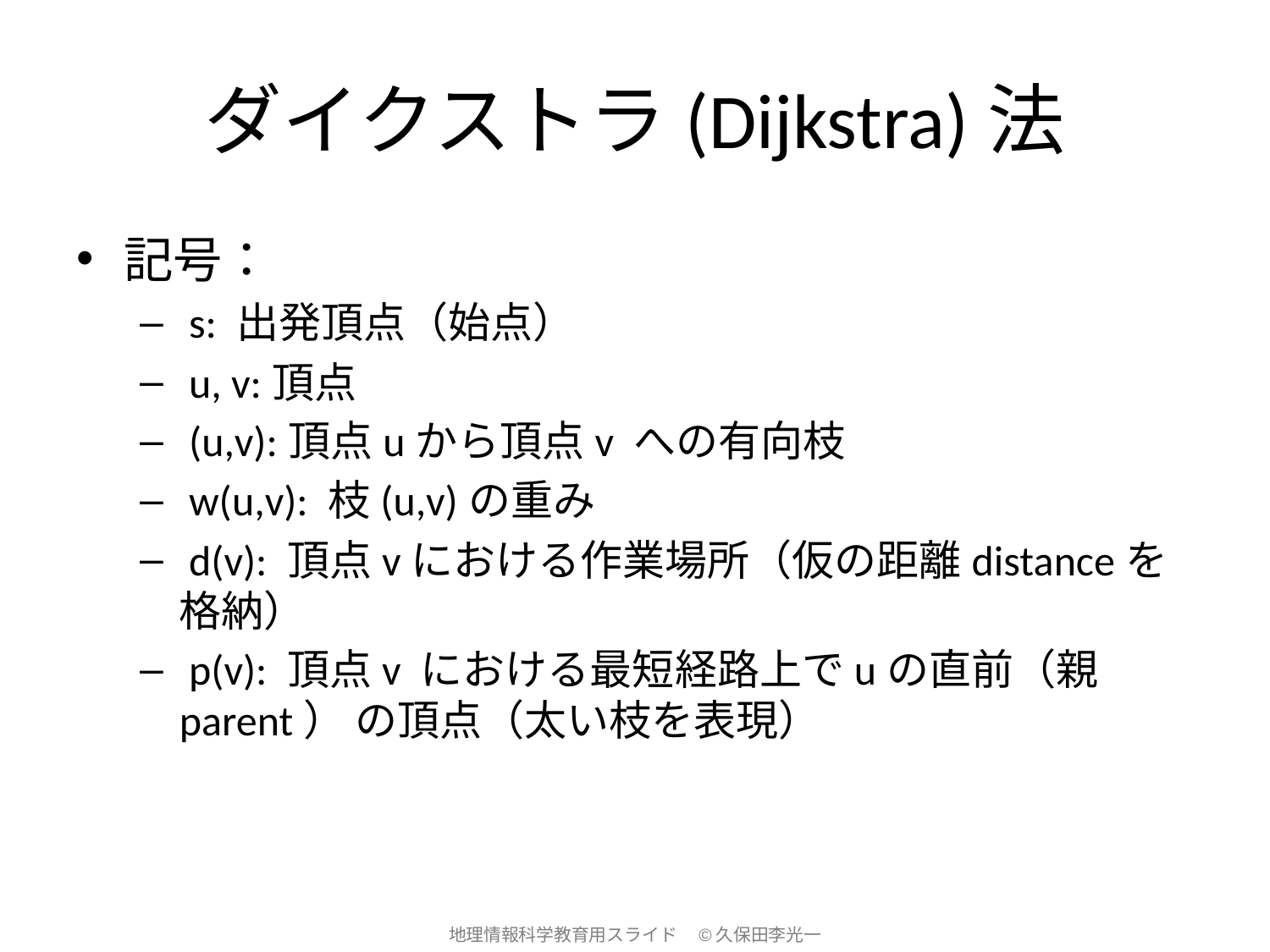

# ダイクストラ(Dijkstra)法
記号：
 s: 出発頂点（始点）
 u, v:頂点
 (u,v):頂点uから頂点v への有向枝
 w(u,v): 枝(u,v)の重み
 d(v): 頂点vにおける作業場所（仮の距離distanceを格納）
 p(v): 頂点v における最短経路上でuの直前（親 parent） の頂点（太い枝を表現）